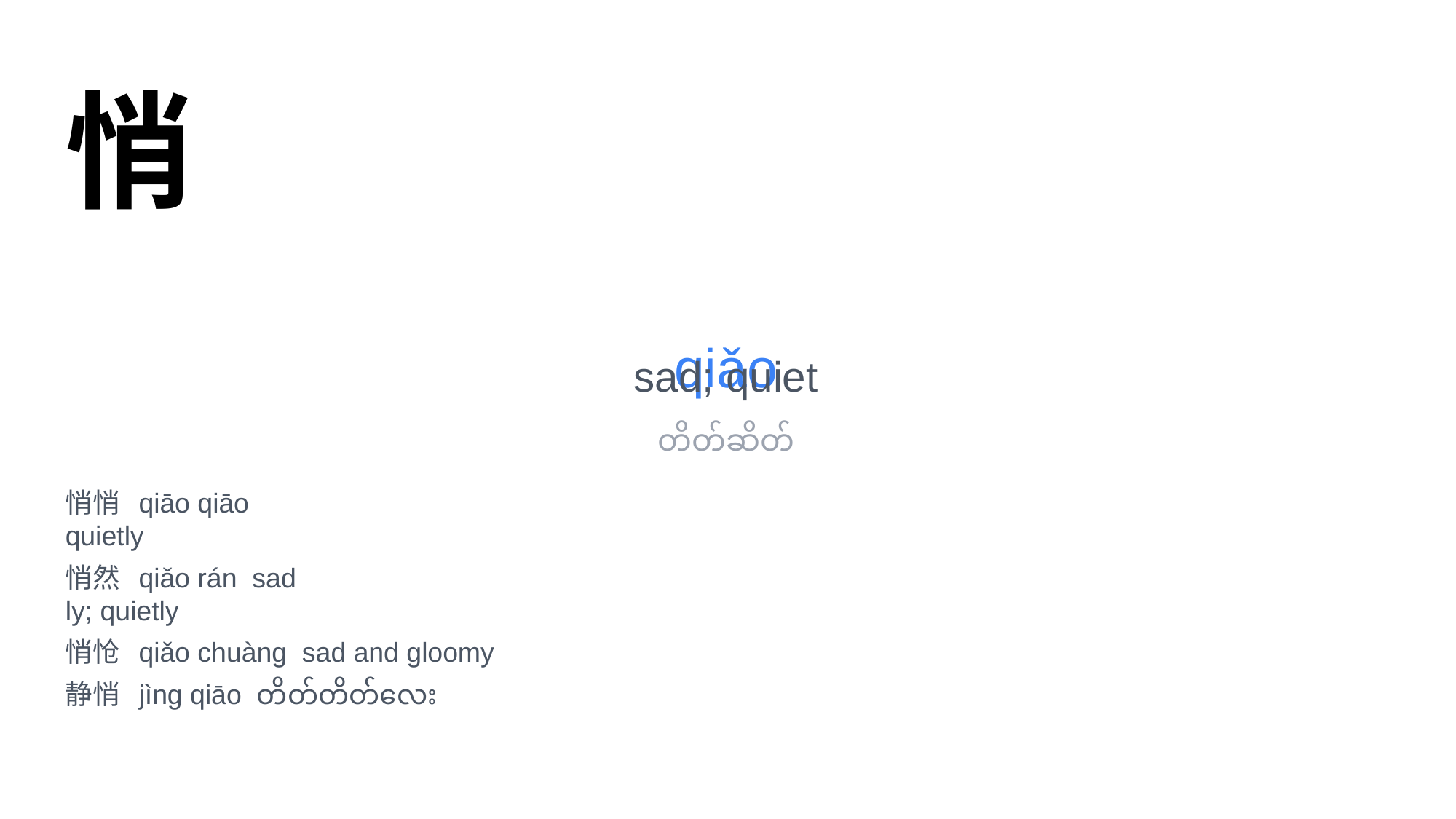

悄
qiǎo
sad; quiet
တိတ်ဆိတ်
悄悄  qiāo qiāo
quietly
悄然  qiǎo rán  sad
ly; quietly
悄怆  qiǎo chuàng  sad and gloomy
静悄  jìng qiāo  တိတ်တိတ်လေး